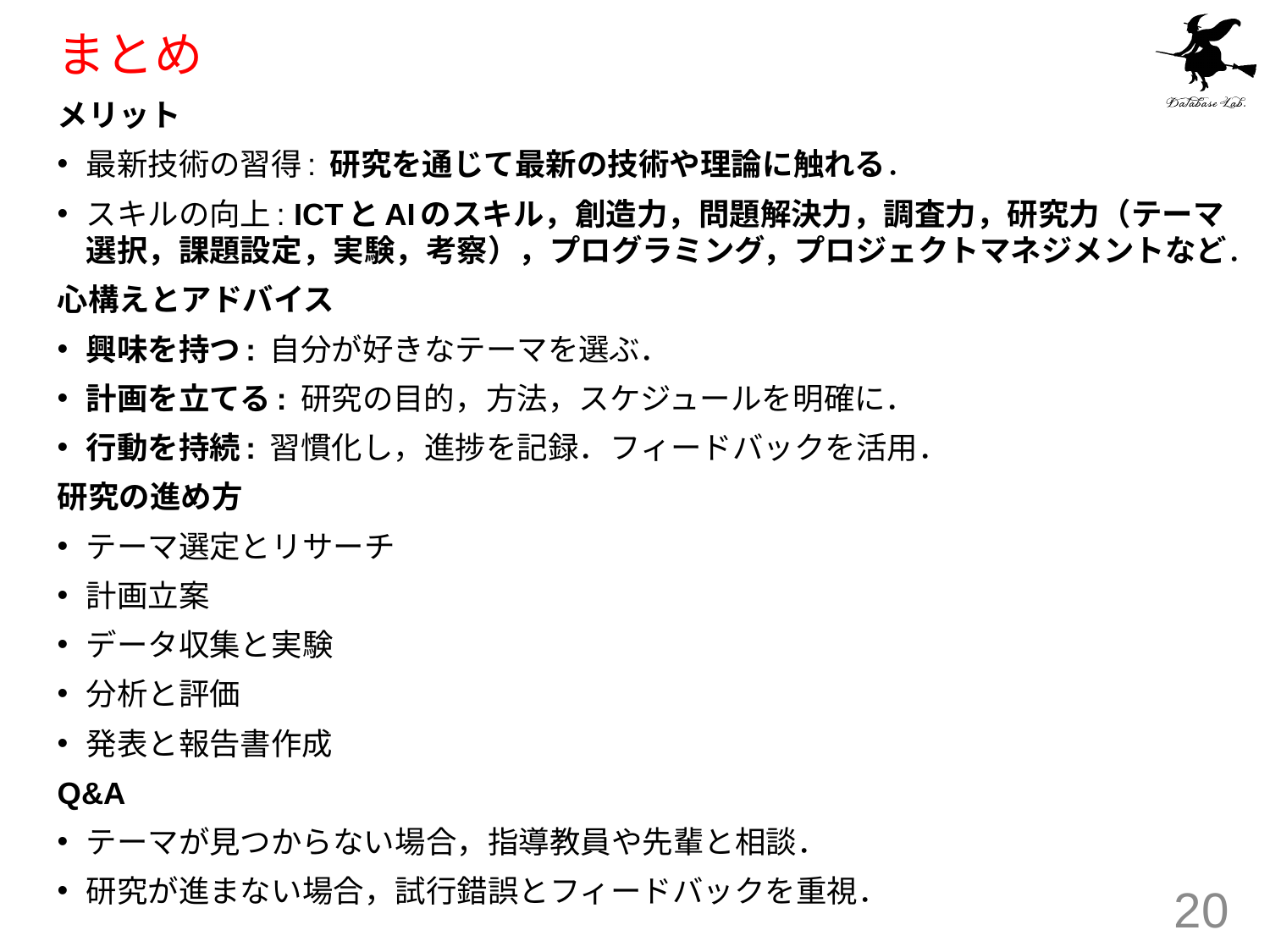

# まとめ
メリット
最新技術の習得: 研究を通じて最新の技術や理論に触れる．
スキルの向上: ICTとAIのスキル，創造力，問題解決力，調査力，研究力（テーマ選択，課題設定，実験，考察），プログラミング，プロジェクトマネジメントなど．
心構えとアドバイス
興味を持つ: 自分が好きなテーマを選ぶ．
計画を立てる: 研究の目的，方法，スケジュールを明確に．
行動を持続: 習慣化し，進捗を記録．フィードバックを活用．
研究の進め方
テーマ選定とリサーチ
計画立案
データ収集と実験
分析と評価
発表と報告書作成
Q&A
テーマが見つからない場合，指導教員や先輩と相談．
研究が進まない場合，試行錯誤とフィードバックを重視．

20